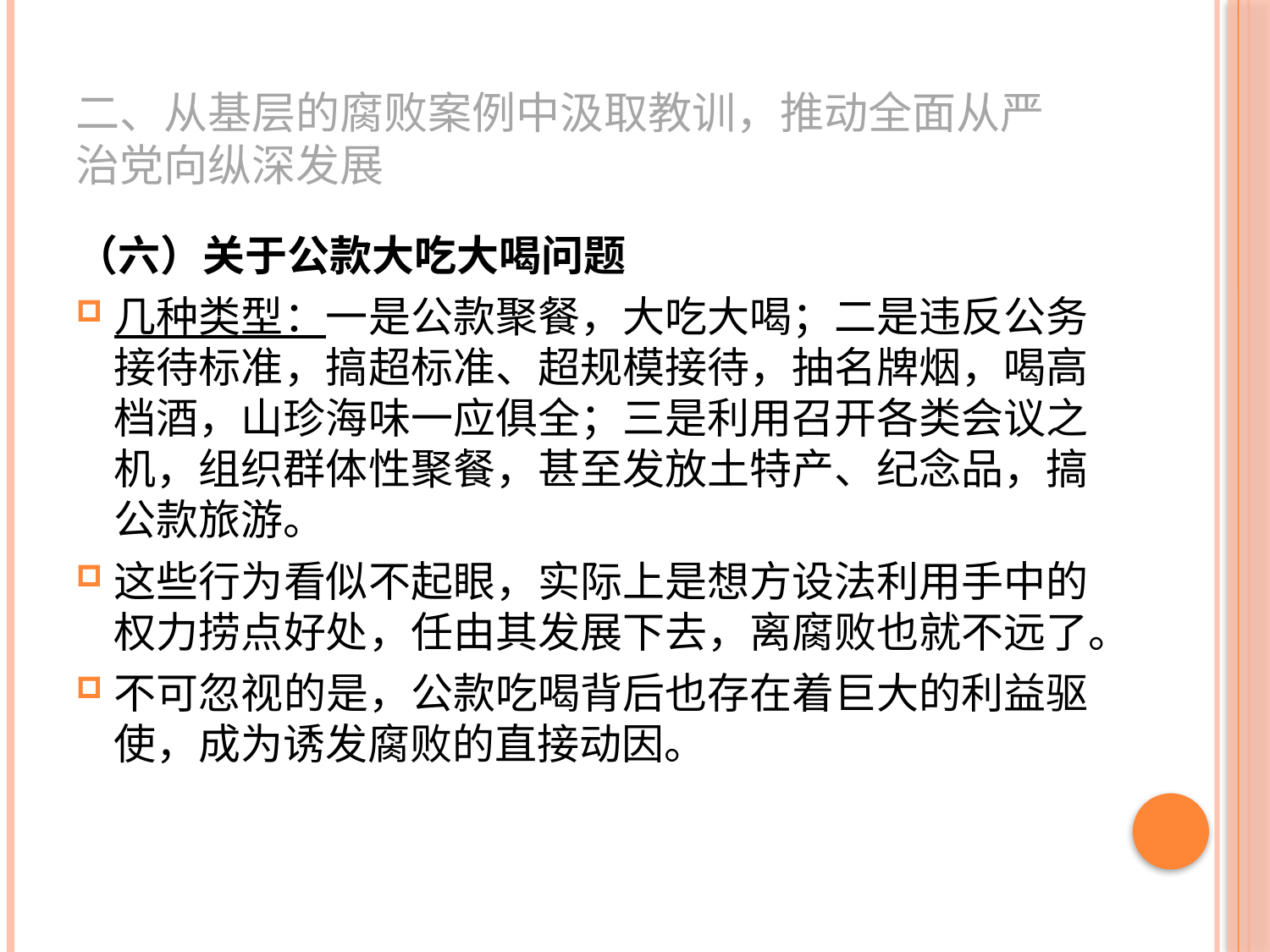

# 二、从基层的腐败案例中汲取教训，推动全面从严治党向纵深发展
（六）关于公款大吃大喝问题
几种类型：一是公款聚餐，大吃大喝；二是违反公务接待标准，搞超标准、超规模接待，抽名牌烟，喝高档酒，山珍海味一应俱全；三是利用召开各类会议之机，组织群体性聚餐，甚至发放土特产、纪念品，搞公款旅游。
这些行为看似不起眼，实际上是想方设法利用手中的权力捞点好处，任由其发展下去，离腐败也就不远了。
不可忽视的是，公款吃喝背后也存在着巨大的利益驱使，成为诱发腐败的直接动因。